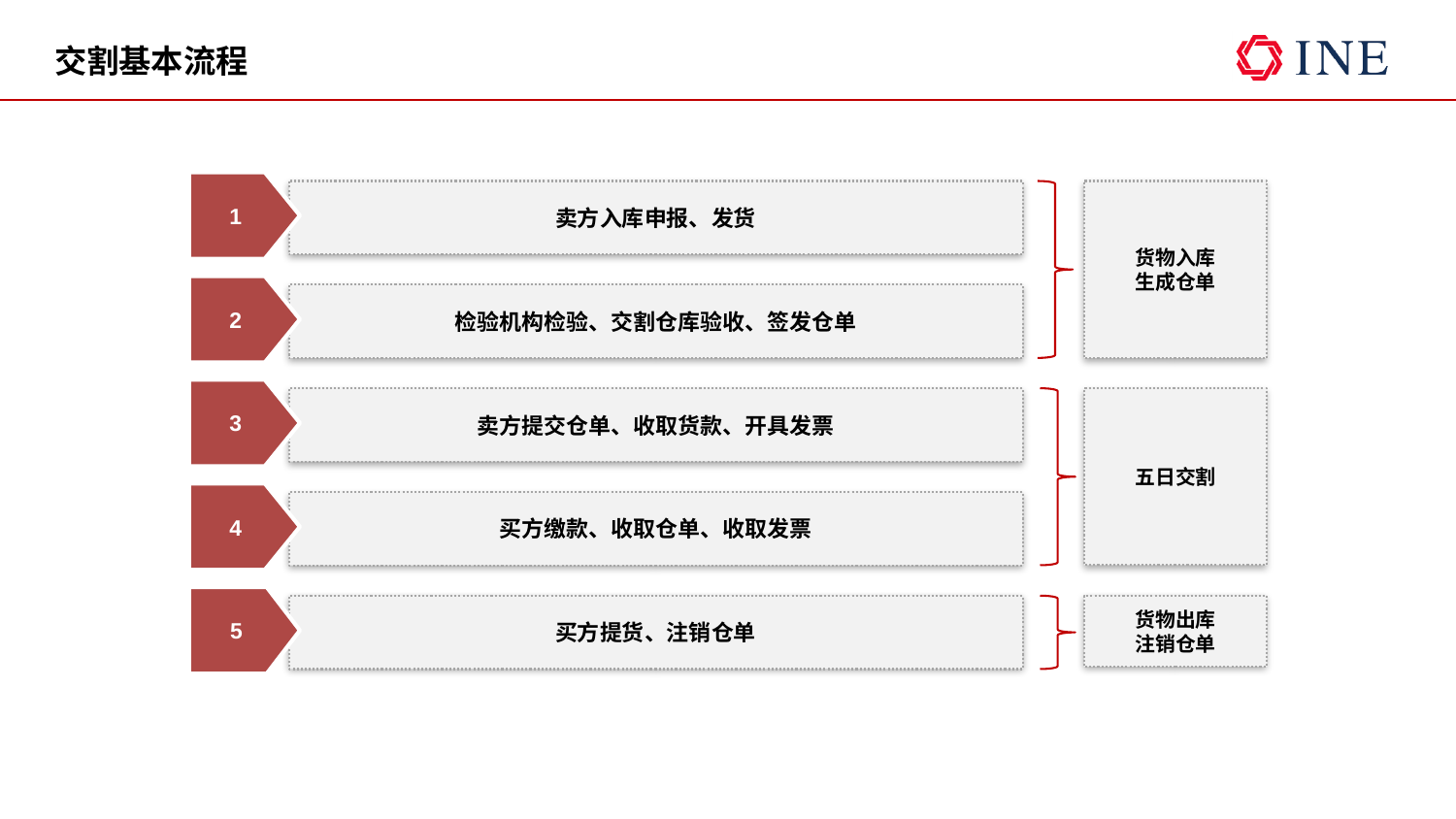

# 交割基本流程
1
卖方入库申报、发货
2
检验机构检验、交割仓库验收、签发仓单
3
卖方提交仓单、收取货款、开具发票
4
买方缴款、收取仓单、收取发票
5
买方提货、注销仓单

货物入库
生成仓单
五日交割

货物出库
注销仓单